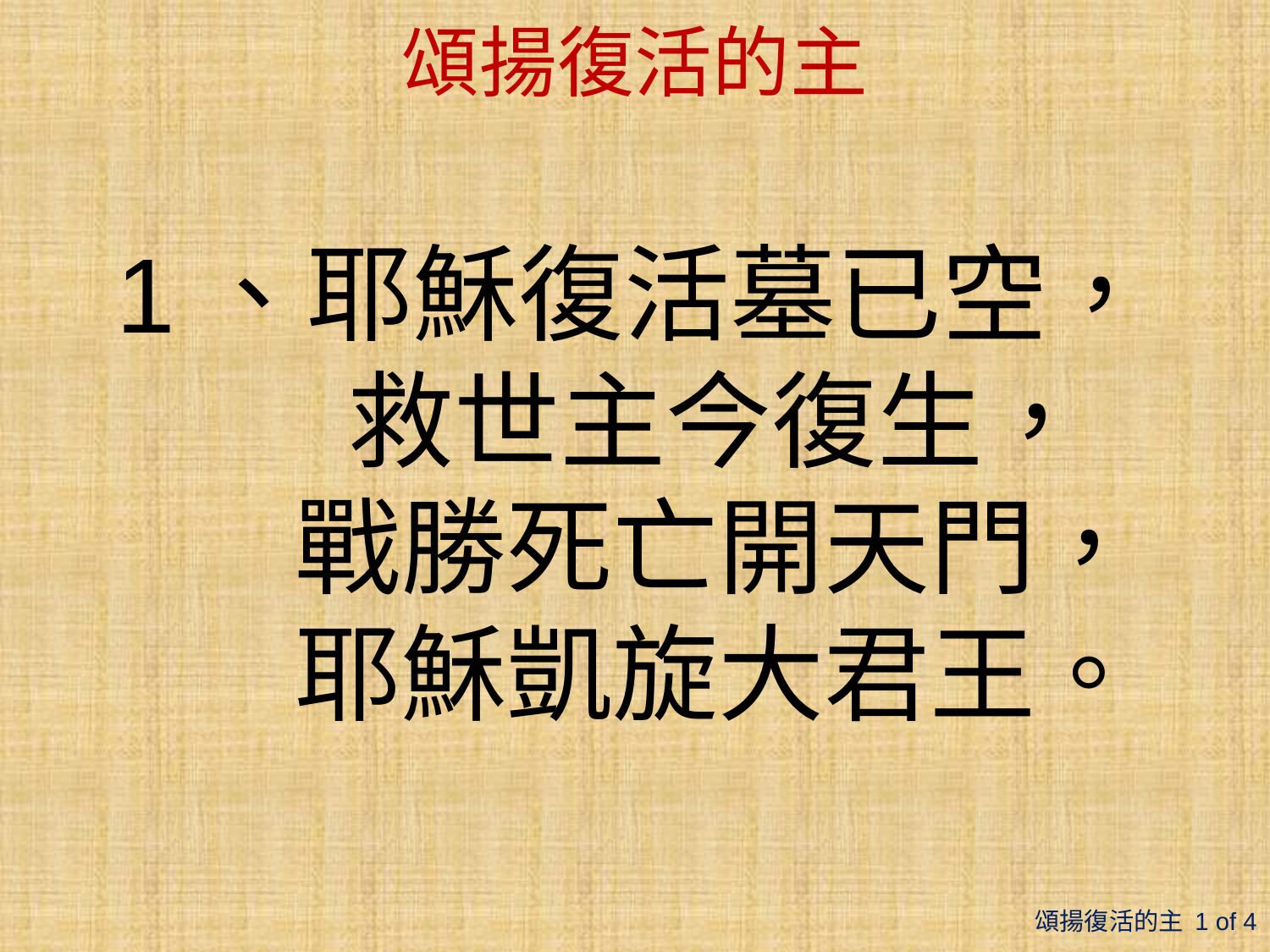

# 頌揚復活的主
1、耶穌復活墓已空，
      救世主今復生，
      戰勝死亡開天門，
      耶穌凱旋大君王。
頌揚復活的主 1 of 4